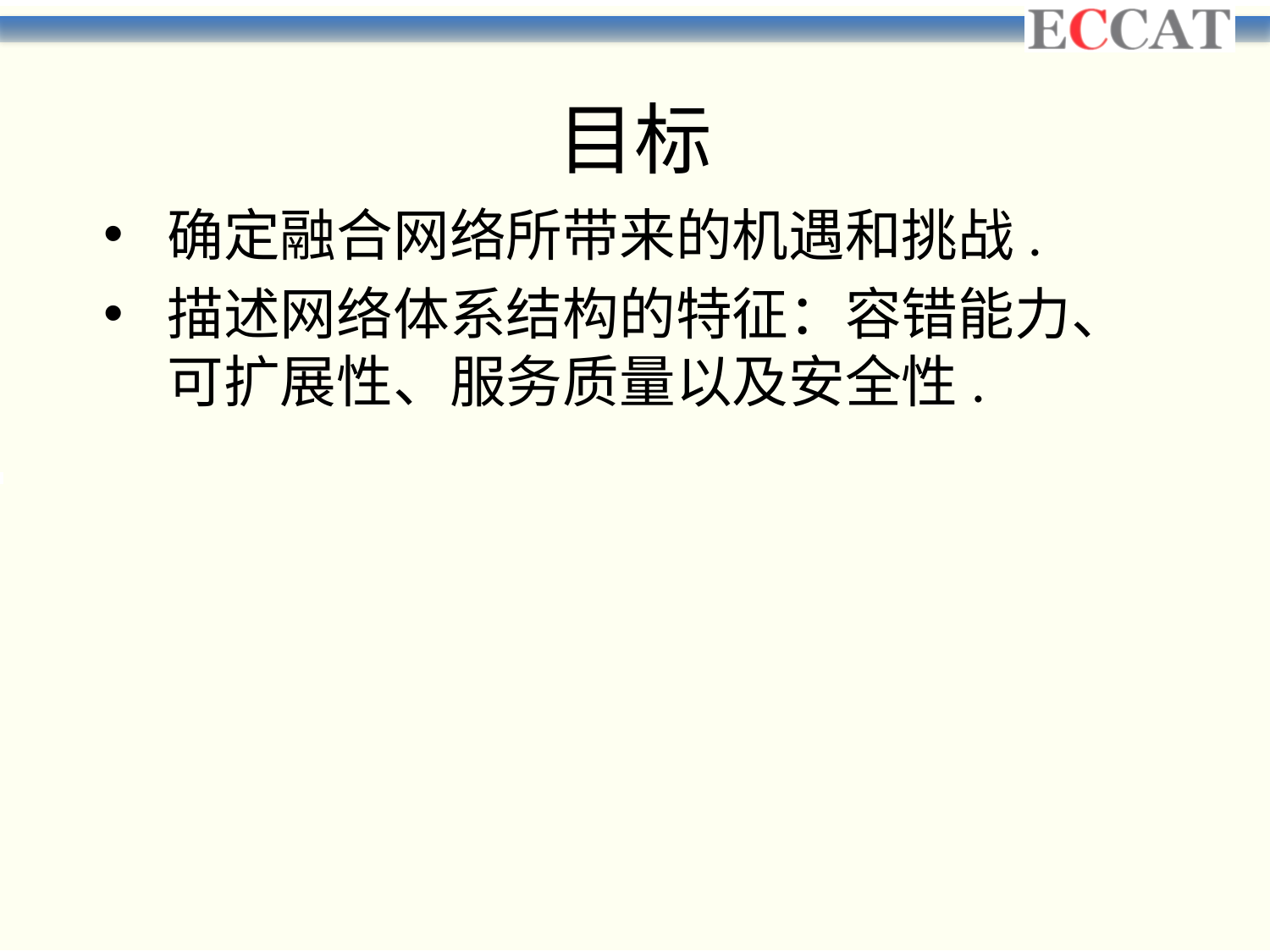

# 目标
确定融合网络所带来的机遇和挑战.
描述网络体系结构的特征：容错能力、可扩展性、服务质量以及安全性.